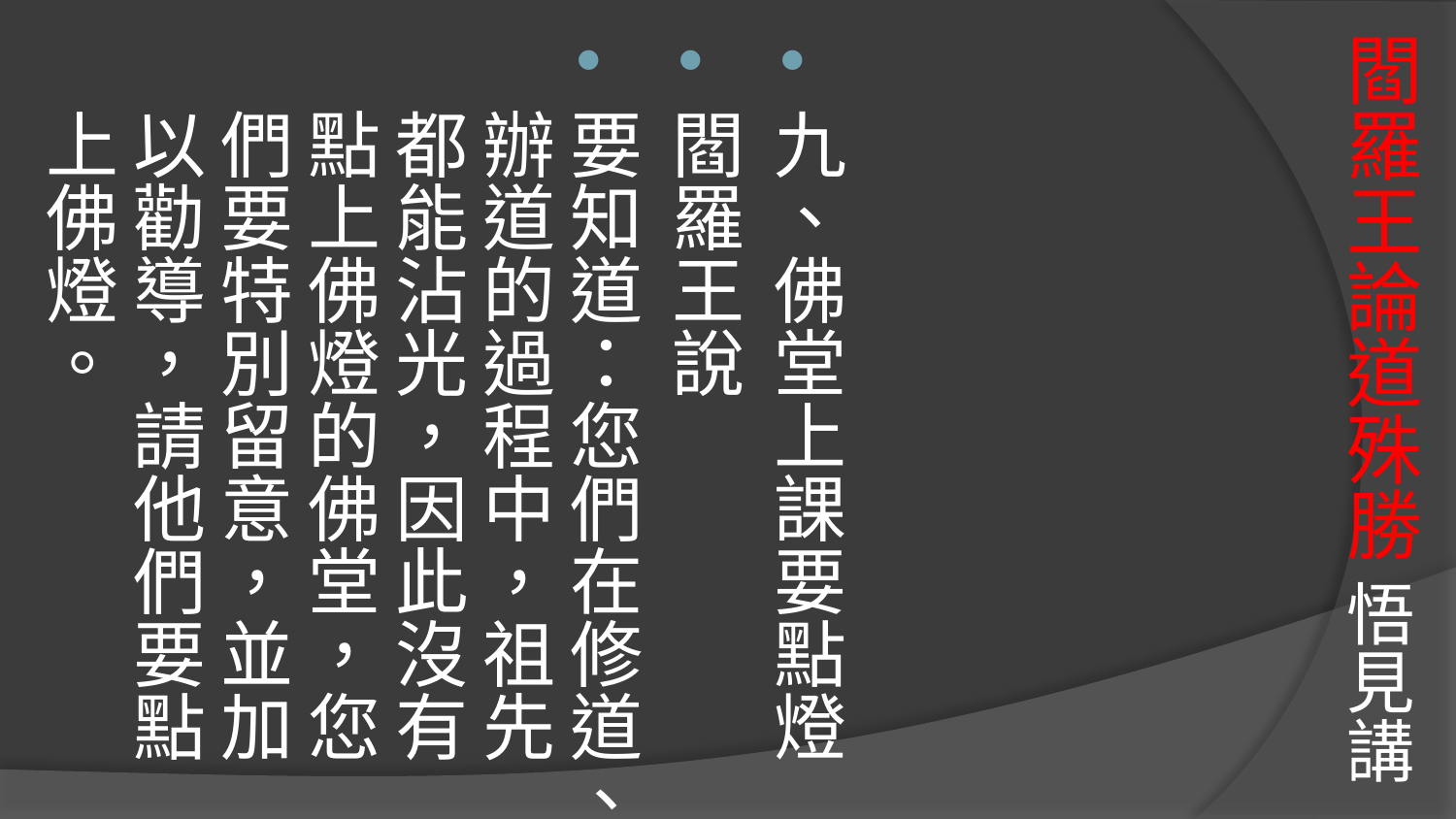

# 閻羅王論道殊勝 悟見講
九、佛堂上課要點燈
閻羅王說
要知道：您們在修道、辦道的過程中，祖先都能沾光，因此沒有點上佛燈的佛堂，您們要特別留意，並加以勸導，請他們要點上佛燈。